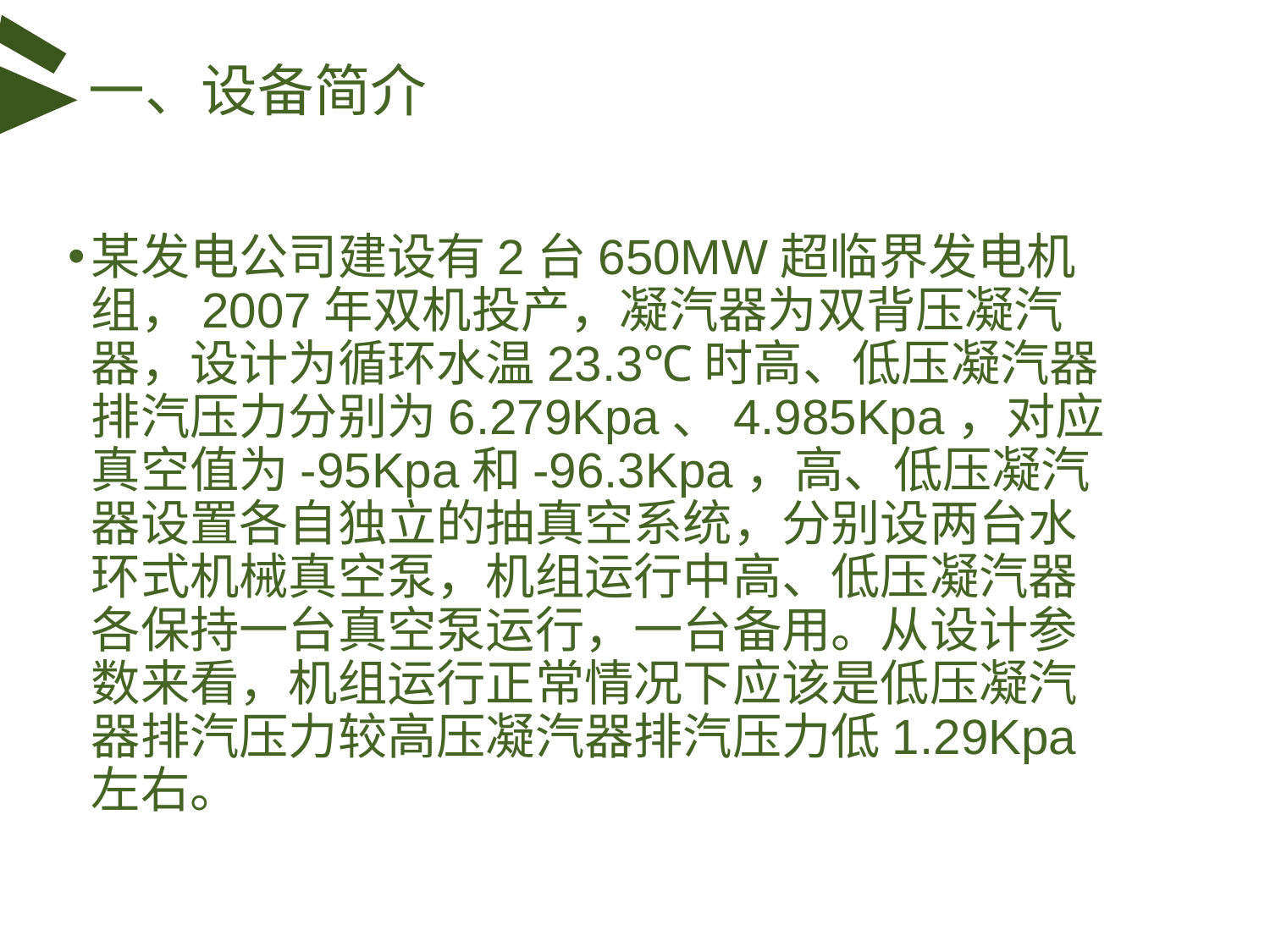

# 一、设备简介
某发电公司建设有2台650MW超临界发电机组，2007年双机投产，凝汽器为双背压凝汽器，设计为循环水温23.3℃时高、低压凝汽器排汽压力分别为6.279Kpa、4.985Kpa，对应真空值为-95Kpa和-96.3Kpa，高、低压凝汽器设置各自独立的抽真空系统，分别设两台水环式机械真空泵，机组运行中高、低压凝汽器各保持一台真空泵运行，一台备用。从设计参数来看，机组运行正常情况下应该是低压凝汽器排汽压力较高压凝汽器排汽压力低1.29Kpa左右。